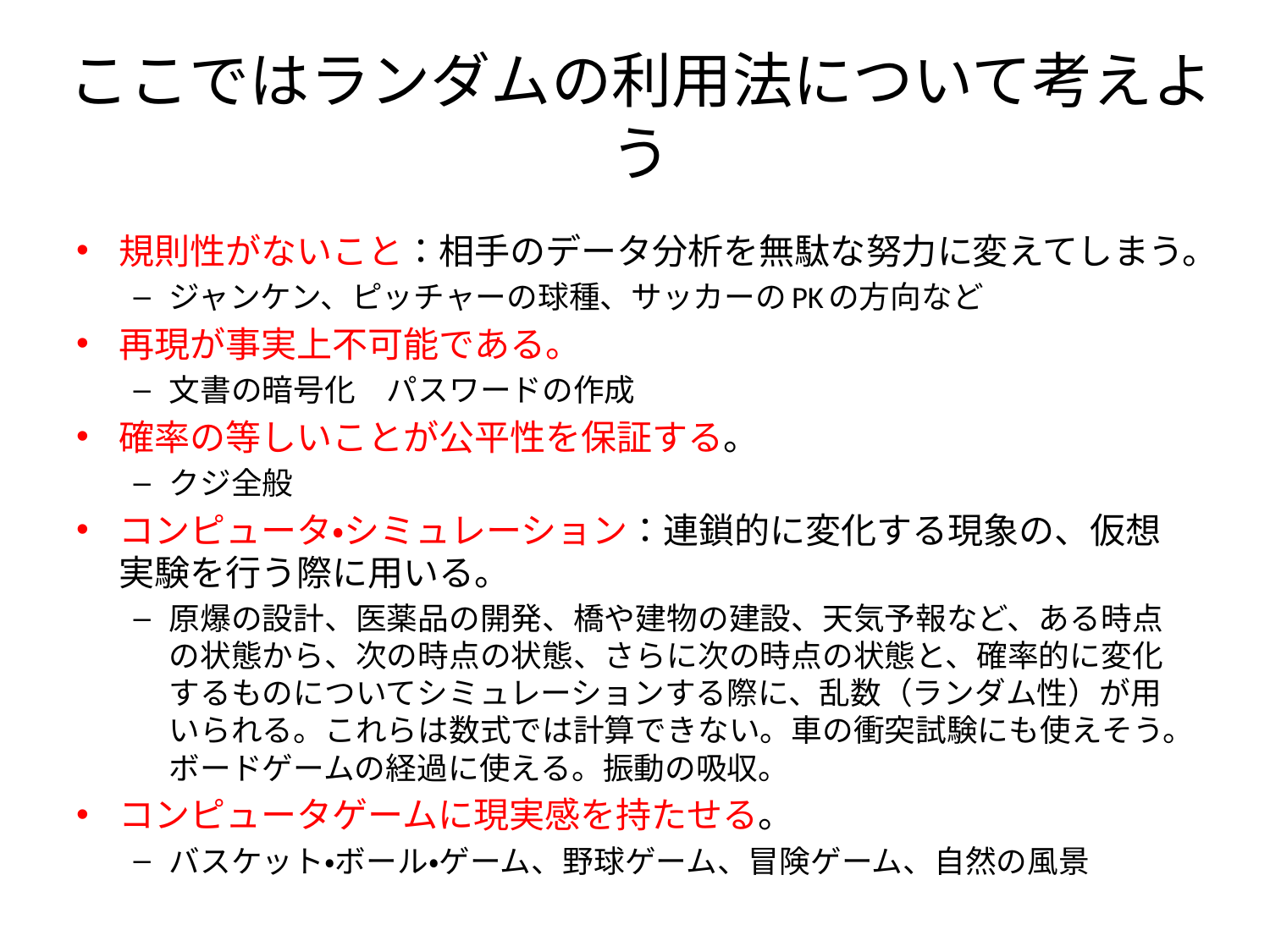

# ここではランダムの利用法について考えよう
規則性がないこと：相手のデータ分析を無駄な努力に変えてしまう。
ジャンケン、ピッチャーの球種、サッカーのPKの方向など
再現が事実上不可能である。
文書の暗号化　パスワードの作成
確率の等しいことが公平性を保証する。
クジ全般
コンピュータ・シミュレーション：連鎖的に変化する現象の、仮想実験を行う際に用いる。
原爆の設計、医薬品の開発、橋や建物の建設、天気予報など、ある時点の状態から、次の時点の状態、さらに次の時点の状態と、確率的に変化するものについてシミュレーションする際に、乱数（ランダム性）が用いられる。これらは数式では計算できない。車の衝突試験にも使えそう。ボードゲームの経過に使える。振動の吸収。
コンピュータゲームに現実感を持たせる。
バスケット・ボール・ゲーム、野球ゲーム、冒険ゲーム、自然の風景